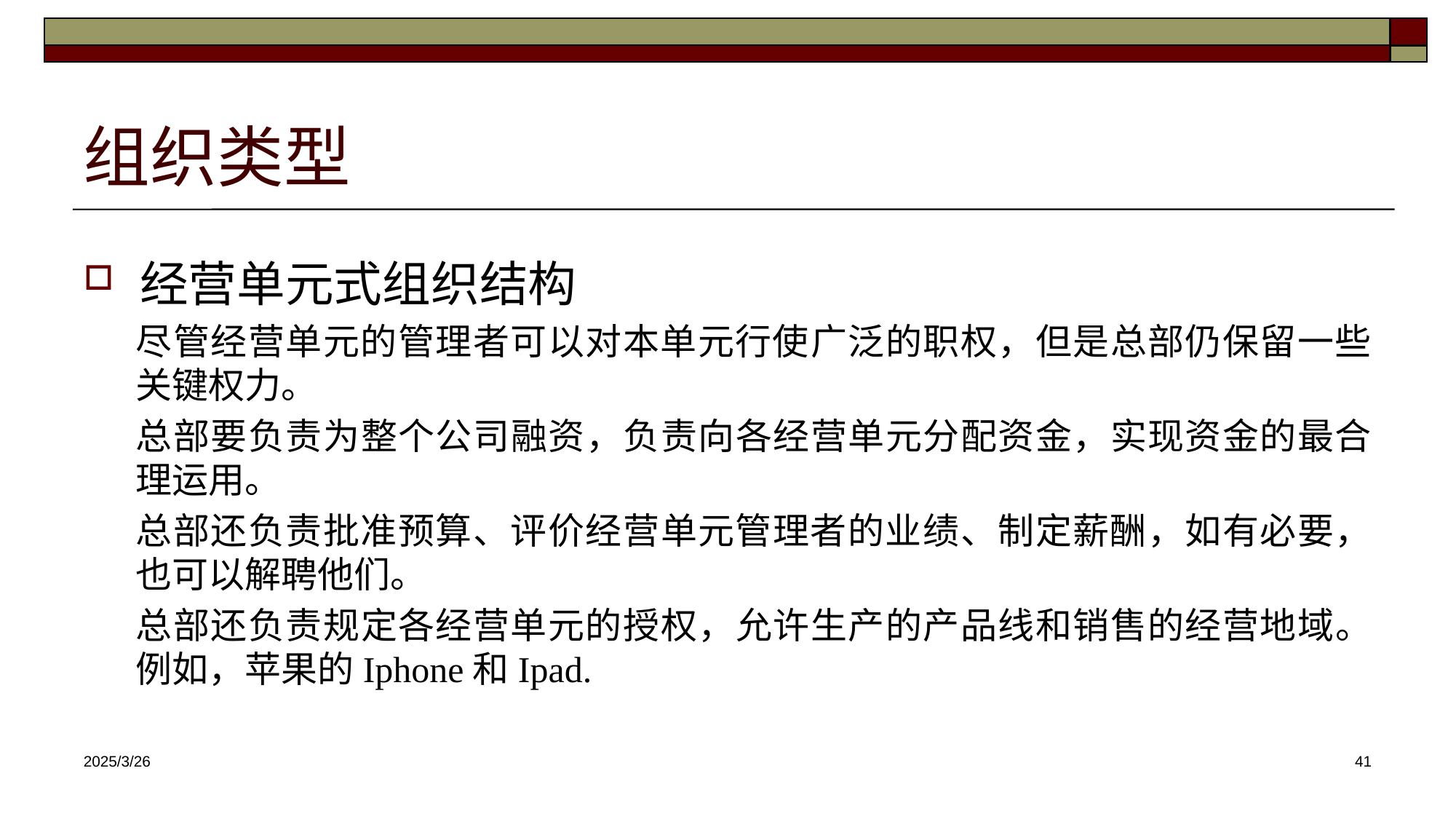

# 组织类型
经营单元式组织结构
尽管经营单元的管理者可以对本单元行使广泛的职权，但是总部仍保留一些关键权力。
总部要负责为整个公司融资，负责向各经营单元分配资金，实现资金的最合理运用。
总部还负责批准预算、评价经营单元管理者的业绩、制定薪酬，如有必要，也可以解聘他们。
总部还负责规定各经营单元的授权，允许生产的产品线和销售的经营地域。例如，苹果的Iphone和Ipad.
2025/3/26
41